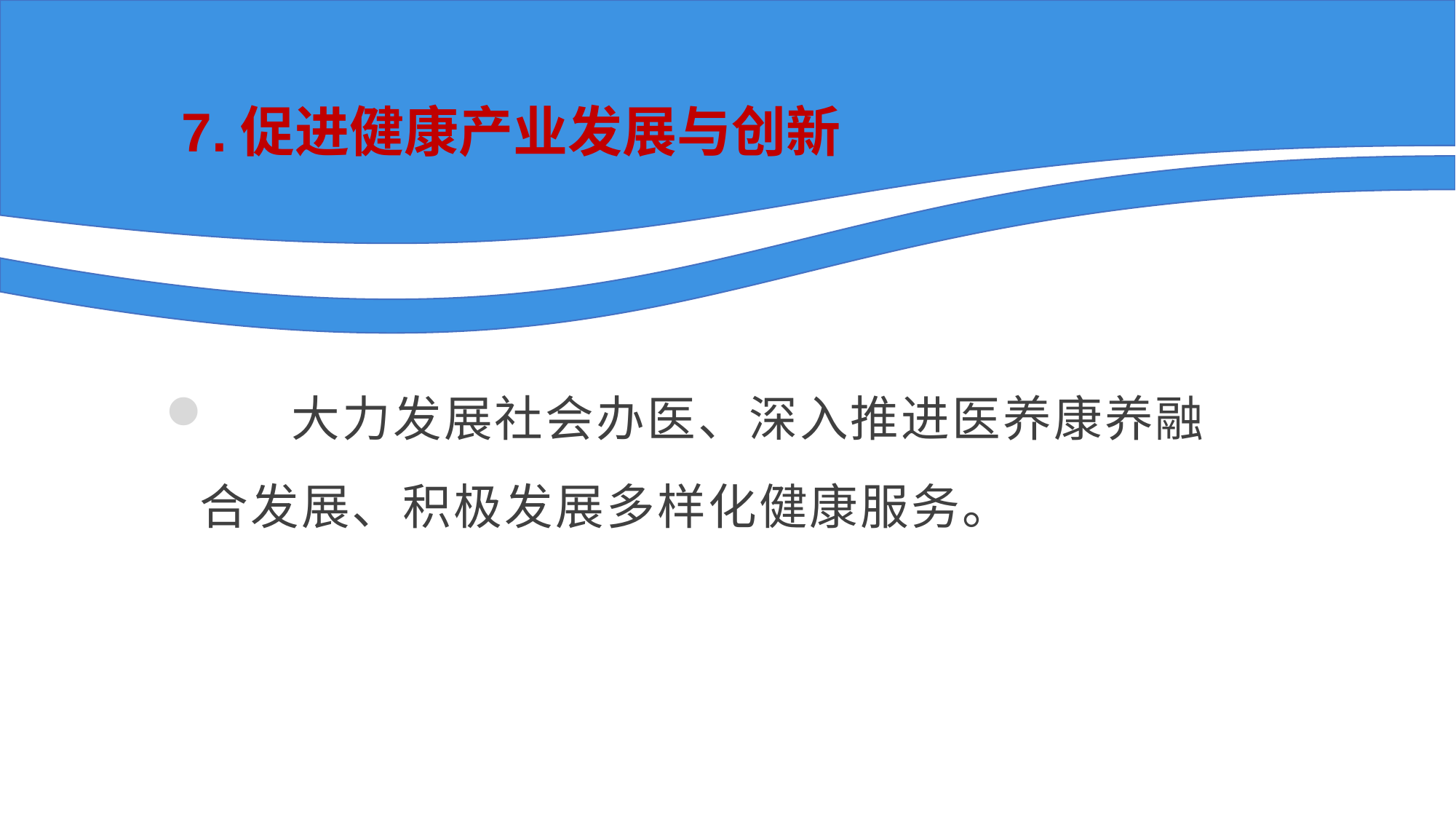

7.促进健康产业发展与创新

     大力发展社会办医、深入推进医养康养融合发展、积极发展多样化健康服务。